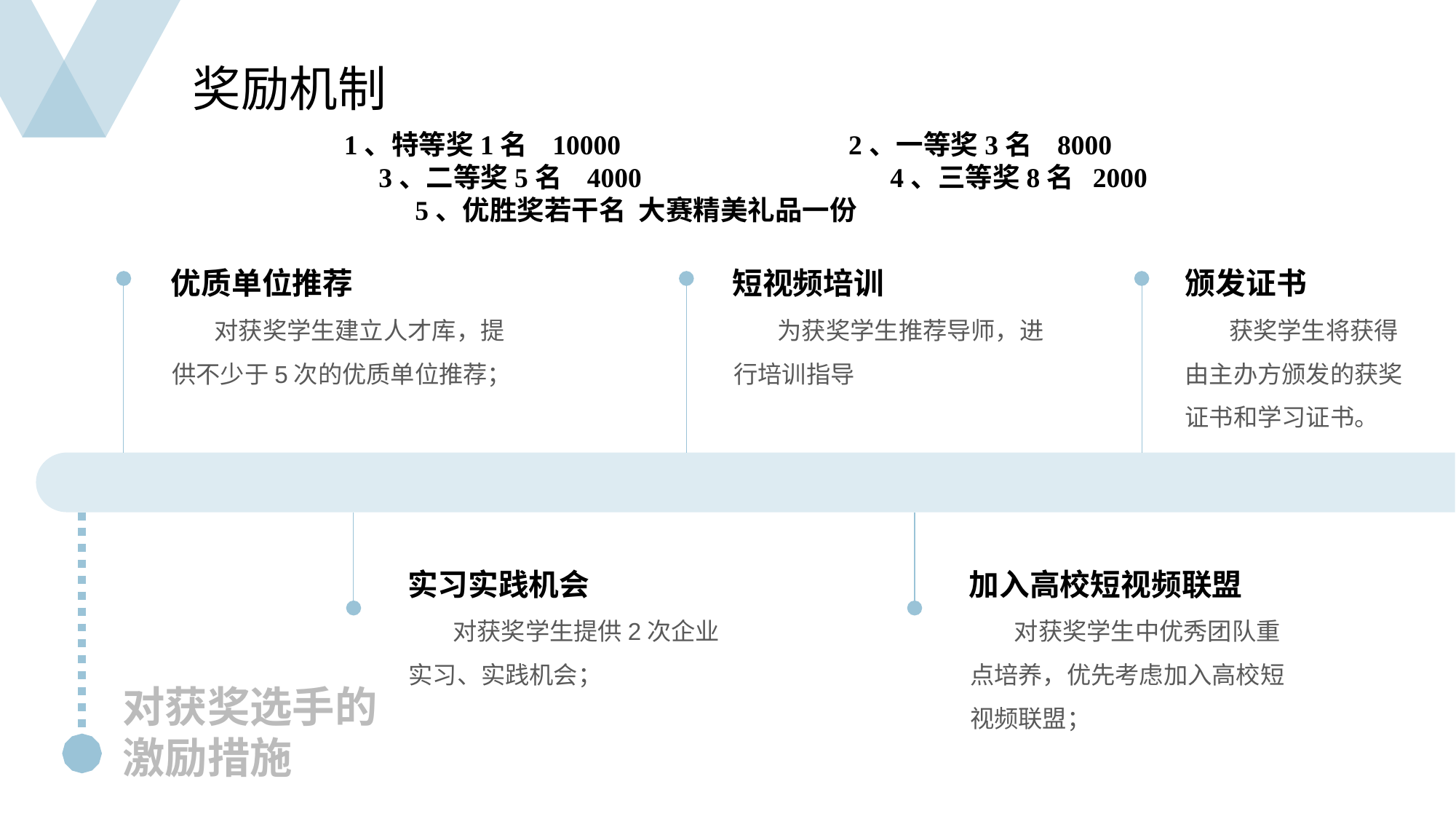

奖励机制
1、特等奖1名   10000                                 2、一等奖3名   8000     3、二等奖5名   4000                                    4、三等奖8名  2000     5、优胜奖若干名  大赛精美礼品一份
优质单位推荐
          对获奖学生建立人才库，提供不少于5次的优质单位推荐；
短视频培训
       为获奖学生推荐导师，进行培训指导
颁发证书
       获奖学生将获得由主办方颁发的获奖证书和学习证书。

实习实践机会
       对获奖学生提供2次企业实习、实践机会；
加入高校短视频联盟
       对获奖学生中优秀团队重点培养，优先考虑加入高校短视频联盟；
对获奖选手的激励措施